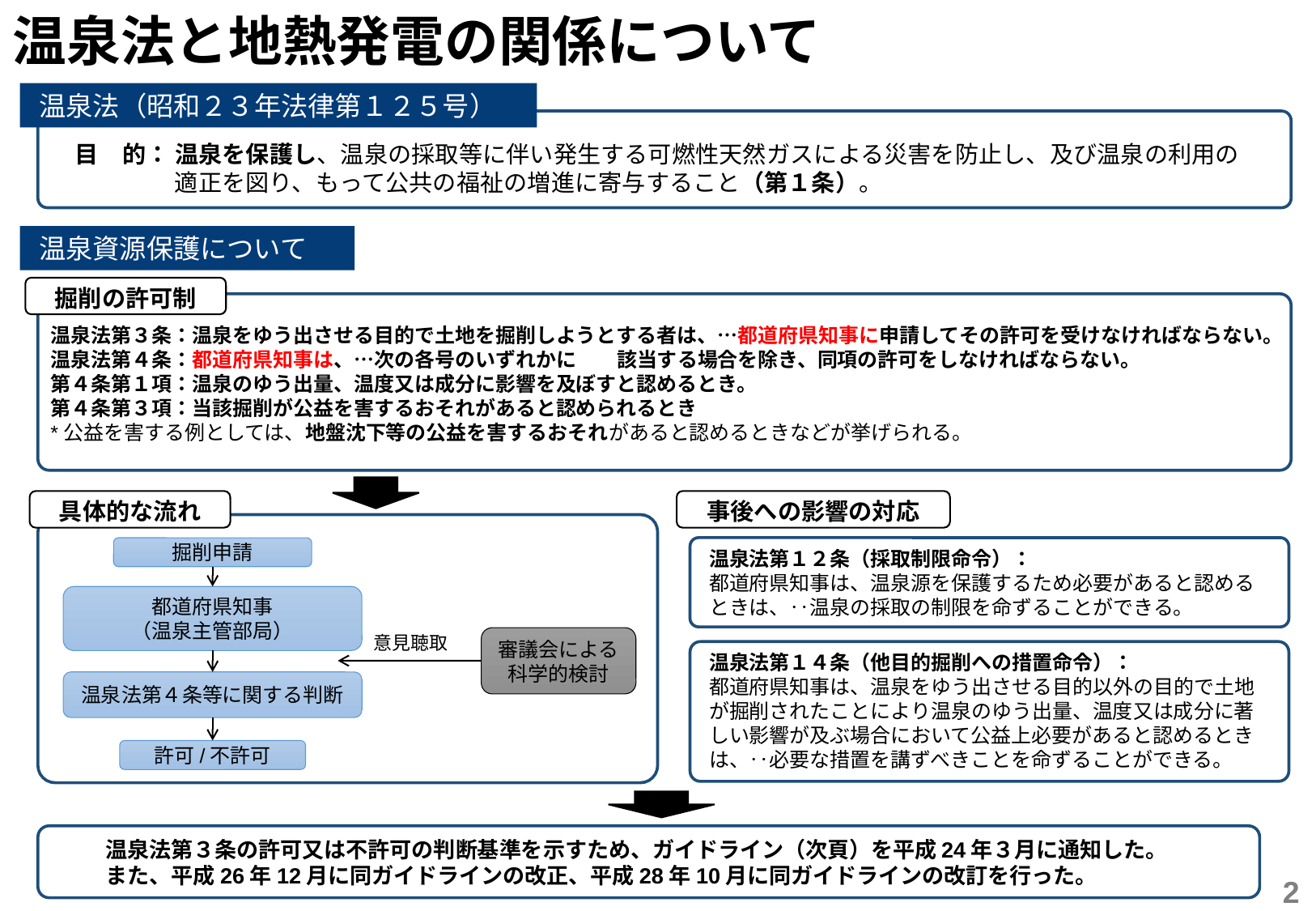

# 温泉法と地熱発電の関係について
温泉法（昭和２３年法律第１２５号）

目　的： 温泉を保護し、温泉の採取等に伴い発生する可燃性天然ガスによる災害を防止し、及び温泉の利用の
　　　　 適正を図り、もって公共の福祉の増進に寄与すること（第１条）。
温泉資源保護について
掘削の許可制

温泉法第３条：温泉をゆう出させる目的で土地を掘削しようとする者は、…都道府県知事に申請してその許可を受けなければならない。
温泉法第４条：都道府県知事は、…次の各号のいずれかに　　該当する場合を除き、同項の許可をしなければならない。
第４条第１項：温泉のゆう出量、温度又は成分に影響を及ぼすと認めるとき。
第４条第３項：当該掘削が公益を害するおそれがあると認められるとき
*公益を害する例としては、地盤沈下等の公益を害するおそれがあると認めるときなどが挙げられる。

具体的な流れ
事後への影響の対応

掘削申請
温泉法第１２条（採取制限命令）：
都道府県知事は、温泉源を保護するため必要があると認めるときは、‥温泉の採取の制限を命ずることができる。
都道府県知事
（温泉主管部局）
意見聴取
審議会による
科学的検討

温泉法第１４条（他目的掘削への措置命令）：
都道府県知事は、温泉をゆう出させる目的以外の目的で土地が掘削されたことにより温泉のゆう出量、温度又は成分に著しい影響が及ぶ場合において公益上必要があると認めるときは、‥必要な措置を講ずべきことを命ずることができる。
温泉法第４条等に関する判断
許可/不許可

温泉法第３条の許可又は不許可の判断基準を示すため、ガイドライン（次頁）を平成24年３月に通知した。
また、平成26年12月に同ガイドラインの改正、平成28年10月に同ガイドラインの改訂を行った。
2